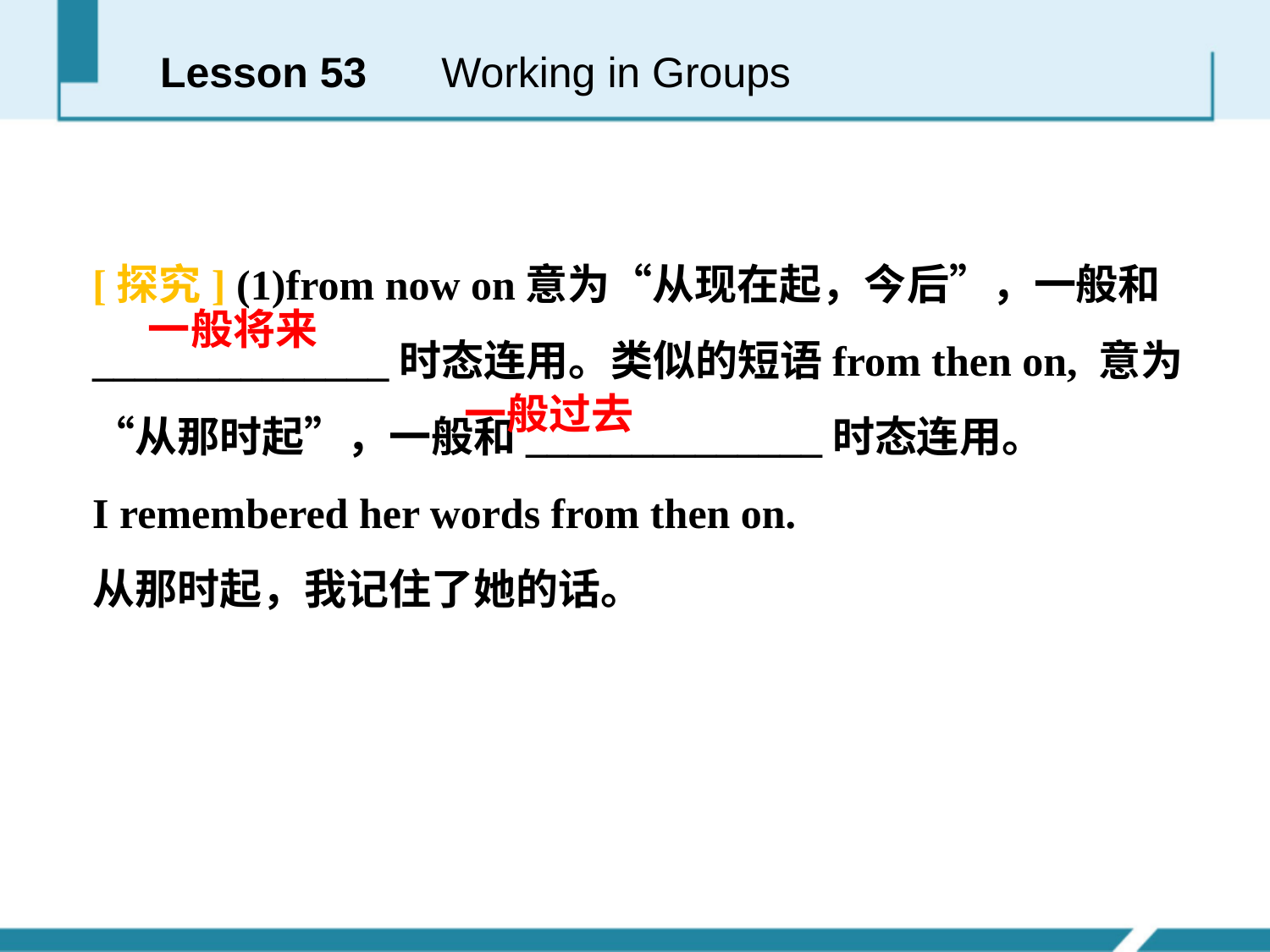

Lesson 53 　Working in Groups
[探究] (1)from now on意为“从现在起，今后”，一般和______________时态连用。类似的短语from then on, 意为“从那时起”，一般和______________时态连用。
I remembered her words from then on.
从那时起，我记住了她的话。
一般将来
一般过去